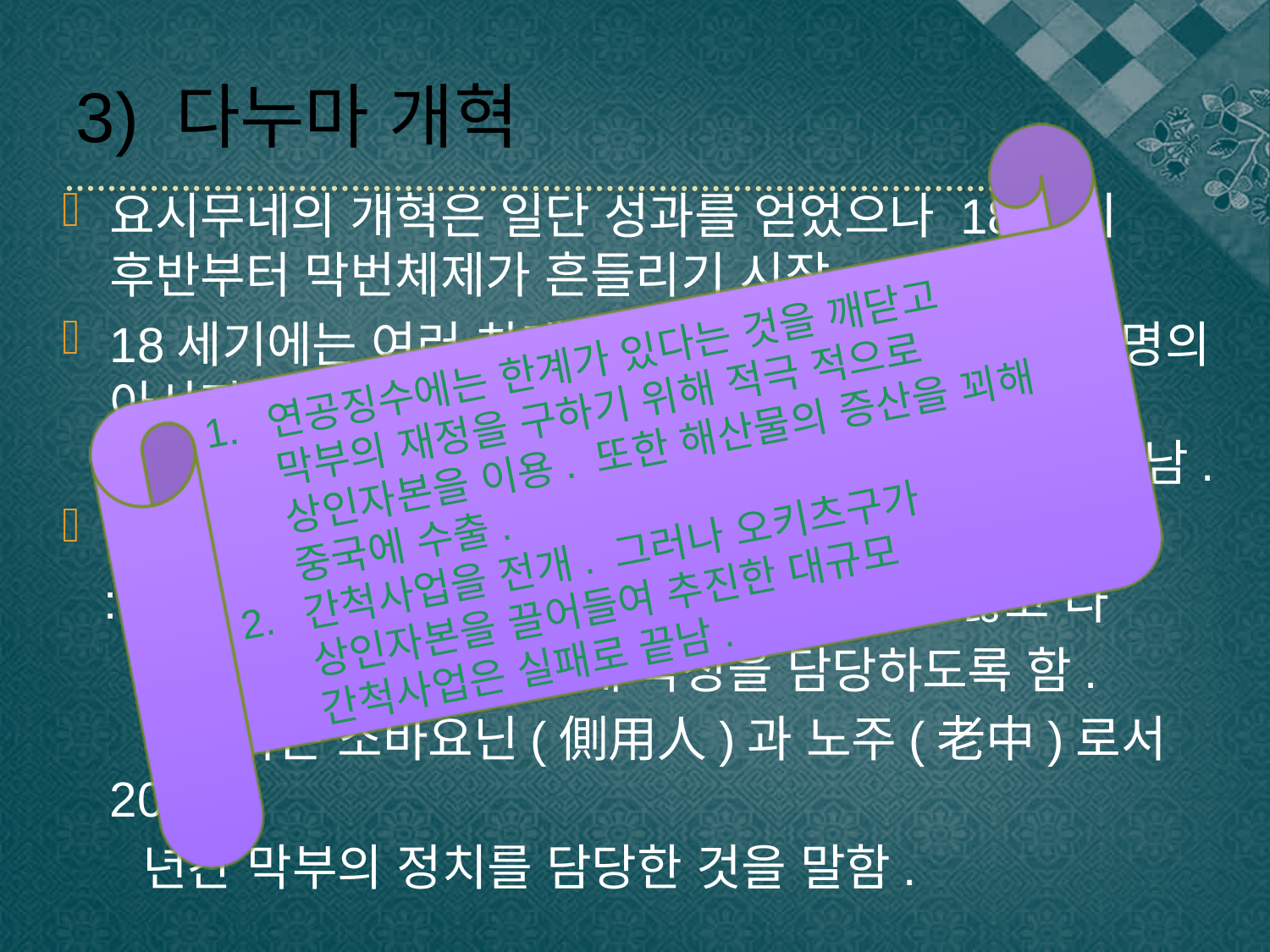

# 3) 다누마 개혁
요시무네의 개혁은 일단 성과를 얻었으나 18세기 후반부터 막번체제가 흔들리기 시작.
18세기에는 여러 차례 재해가 발생하면서 수십만 명의 아사자를 발생. 계속되는 흉작과 기근은 농민과 도시민의 생활에 타격을 주어 각지에서 폭동이 일어남.
다누마 개혁
   : 10대 쇼군 이에하루는 직접 정치를 하지 않고 다
     누마 오키츠쿠를 기용해 막정을 담당하도록 함.
     다누마는 소바요닌(側用人)과 노주(老中)로서 20
     년간 막부의 정치를 담당한 것을 말함.

연공징수에는 한계가 있다는 것을 깨닫고 막부의 재정을 구하기 위해 적극 적으로 상인자본을 이용. 또한 해산물의 증산을 꾀해 중국에 수출.
간척사업을 전개. 그러나 오키츠구가 상인자본을 끌어들여 추진한 대규모 간척사업은 실패로 끝남.